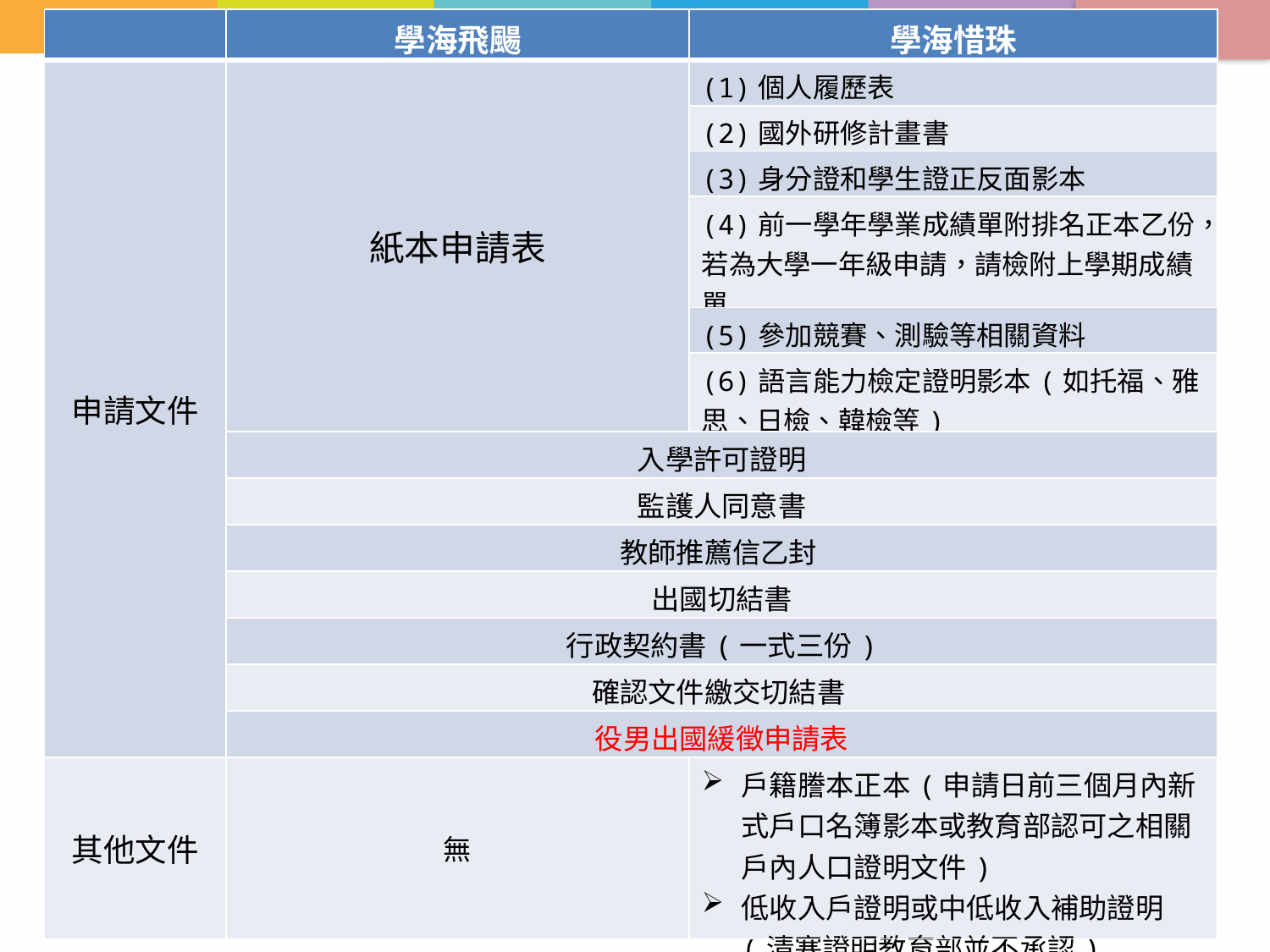

NTCU
|  | 學海飛颺 | 學海惜珠 |
| --- | --- | --- |
| 申請文件 | 紙本申請表 | (1)個人履歷表 |
|  |  | (2)國外研修計畫書 |
|  |  | (3)身分證和學生證正反面影本 |
|  |  | (4)前一學年學業成績單附排名正本乙份，若為大學一年級申請，請檢附上學期成績單 |
|  |  | (5)參加競賽、測驗等相關資料 |
|  |  | (6)語言能力檢定證明影本(如托福、雅思、日檢、韓檢等) |
|  | 入學許可證明 |  |
|  | 監護人同意書 |  |
|  | 教師推薦信乙封 |  |
|  | 出國切結書 |  |
|  | 行政契約書(一式三份) |  |
|  | 確認文件繳交切結書 |  |
|  | 役男出國緩徵申請表 |  |
| 其他文件 | 無 | 戶籍謄本正本(申請日前三個月內新式戶口名簿影本或教育部認可之相關戶內人口證明文件)  低收入戶證明或中低收入補助證明(清寒證明教育部並不承認) |